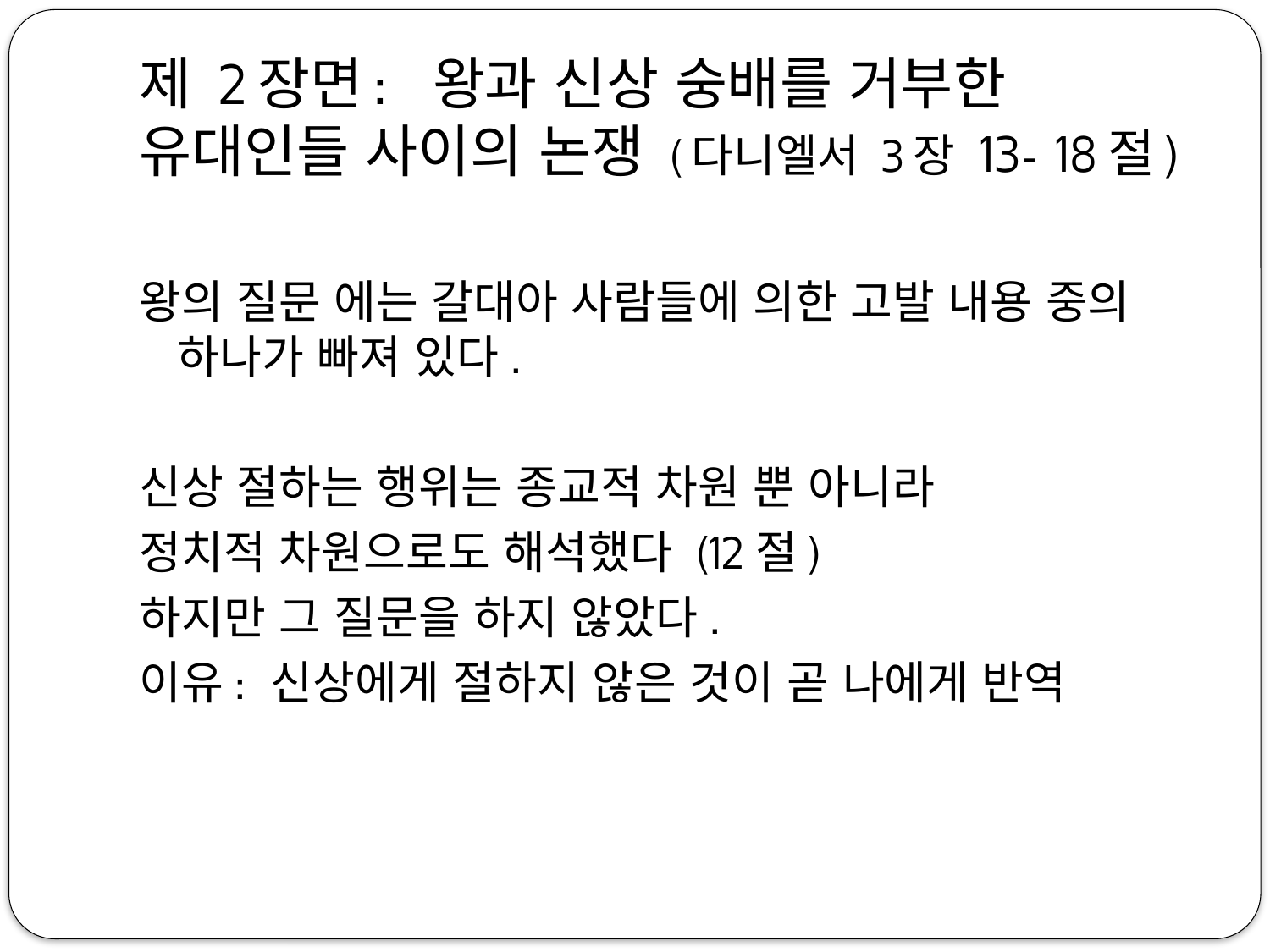

# 제 2장면:  왕과 신상 숭배를 거부한 유대인들 사이의 논쟁 (다니엘서 3장 13- 18절)

왕의 질문 에는 갈대아 사람들에 의한 고발 내용 중의 하나가 빠져 있다.

신상 절하는 행위는 종교적 차원 뿐 아니라
정치적 차원으로도 해석했다 (12절)
하지만 그 질문을 하지 않았다.
이유: 신상에게 절하지 않은 것이 곧 나에게 반역